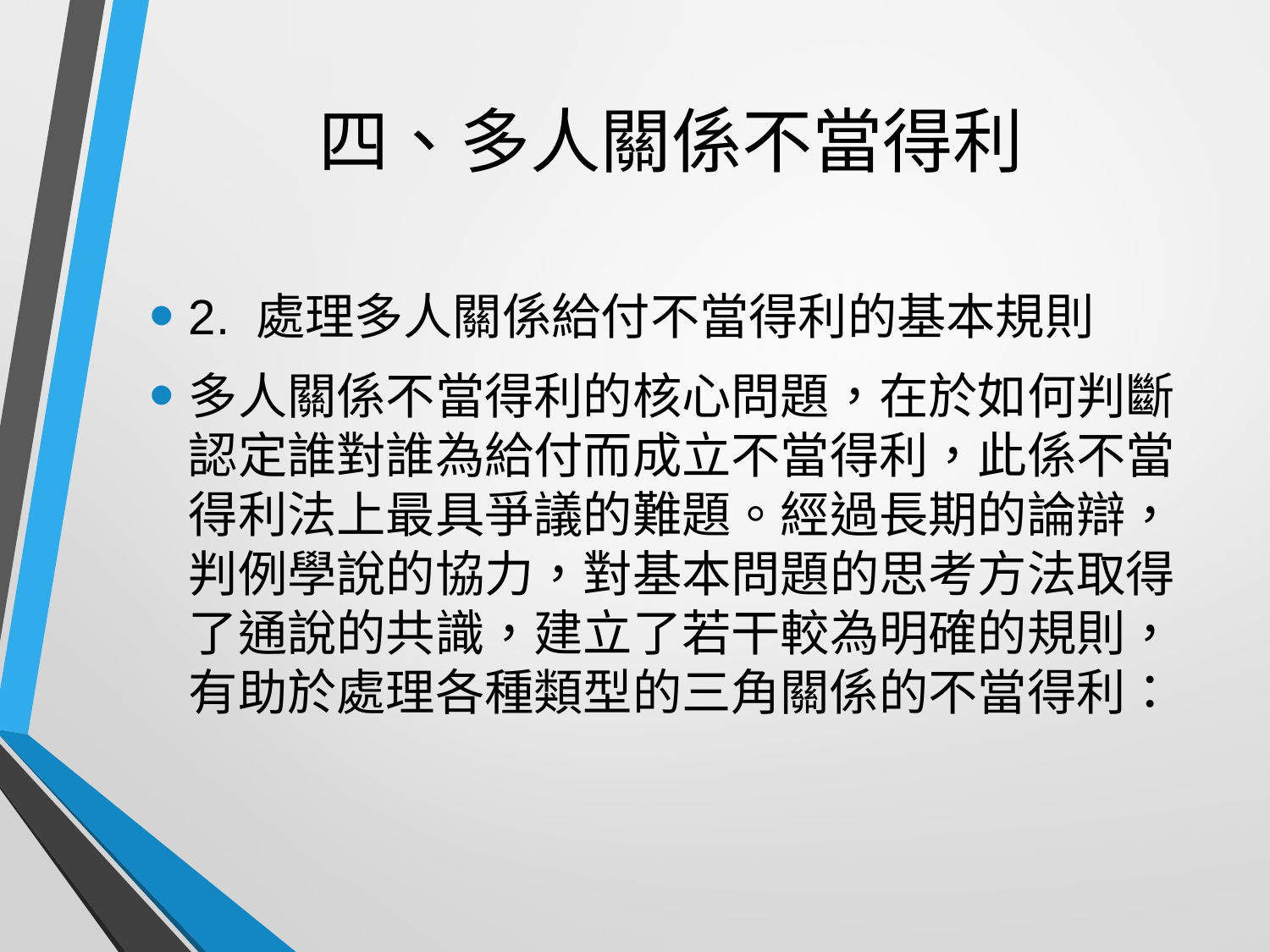

# 四、多人關係不當得利
2. 處理多人關係給付不當得利的基本規則
多人關係不當得利的核心問題，在於如何判斷認定誰對誰為給付而成立不當得利，此係不當得利法上最具爭議的難題。經過長期的論辯，判例學說的協力，對基本問題的思考方法取得了通說的共識，建立了若干較為明確的規則，有助於處理各種類型的三角關係的不當得利：